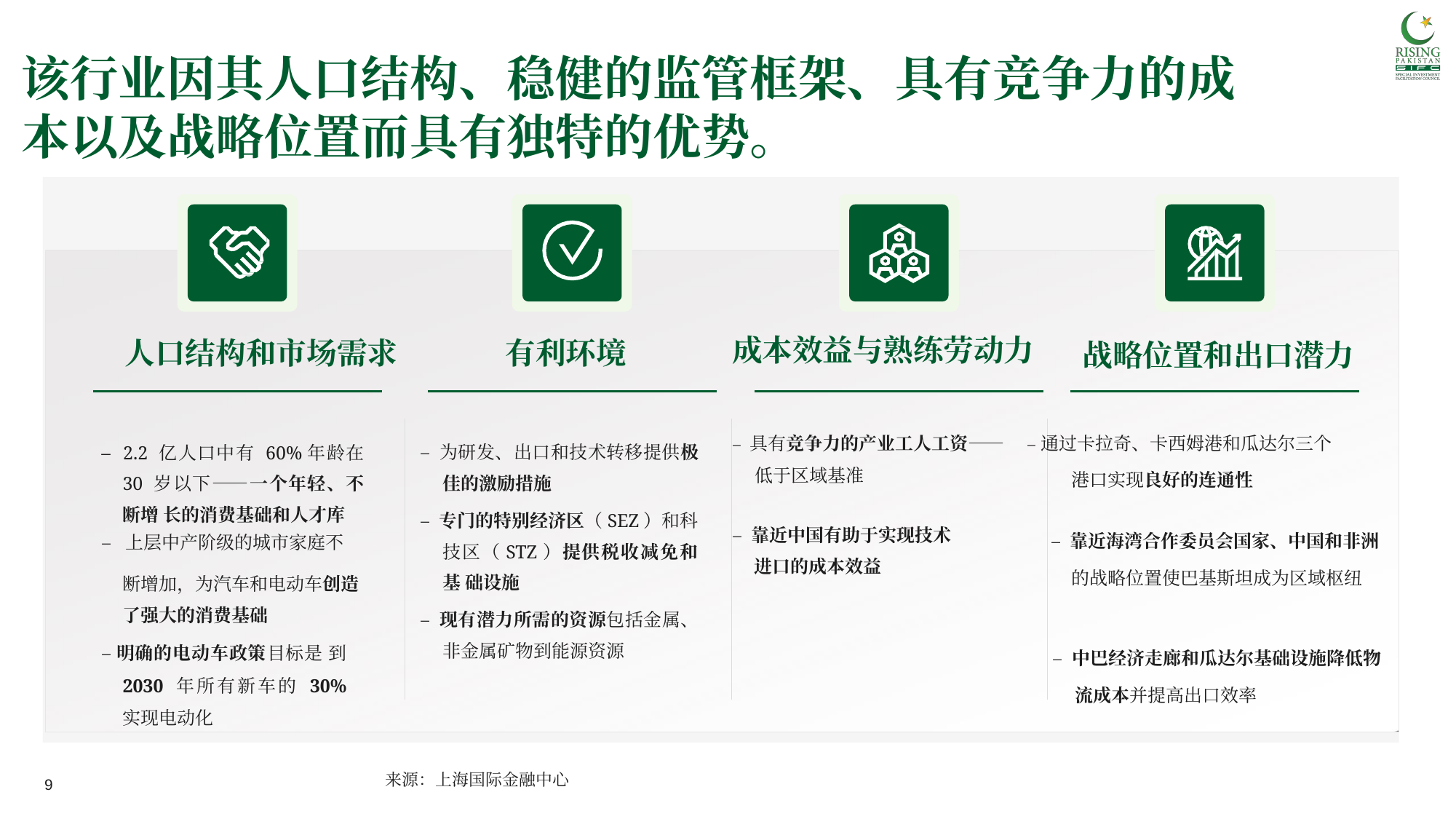

该行业因其人口结构、稳健的监管框架、具有竞争力的成本以及战略位置而具有独特的优势。

成本效益与熟练劳动力
人口结构和市场需求
有利环境
战略位置和出口潜力

– 为研发、出口和技术转移提供极 佳的激励措施
– 专门的特别经济区（SEZ）和科 技区（STZ）提供税收减免和基 础设施
– 现有潜力所需的资源包括金属、 非金属矿物到能源资源
–  2.2 亿人口中有 60%年龄在 30 岁以下——一个年轻、不断增 长的消费基础和人才库
– 具有竞争力的产业工人工资——     – 通过卡拉奇、卡西姆港和瓜达尔三个
低于区域基准
港口实现良好的连通性
– 靠近中国有助于实现技术 进口的成本效益
– 靠近海湾合作委员会国家、中国和非洲
的战略位置使巴基斯坦成为区域枢纽
–  上层中产阶级的城市家庭不
断增加，为汽车和电动车创造 了强大的消费基础
–明确的电动车政策目标是 到 2030 年所有新车的 30% 实现电动化
– 中巴经济走廊和瓜达尔基础设施降低物 流成本并提高出口效率
来源：上海国际金融中心
9